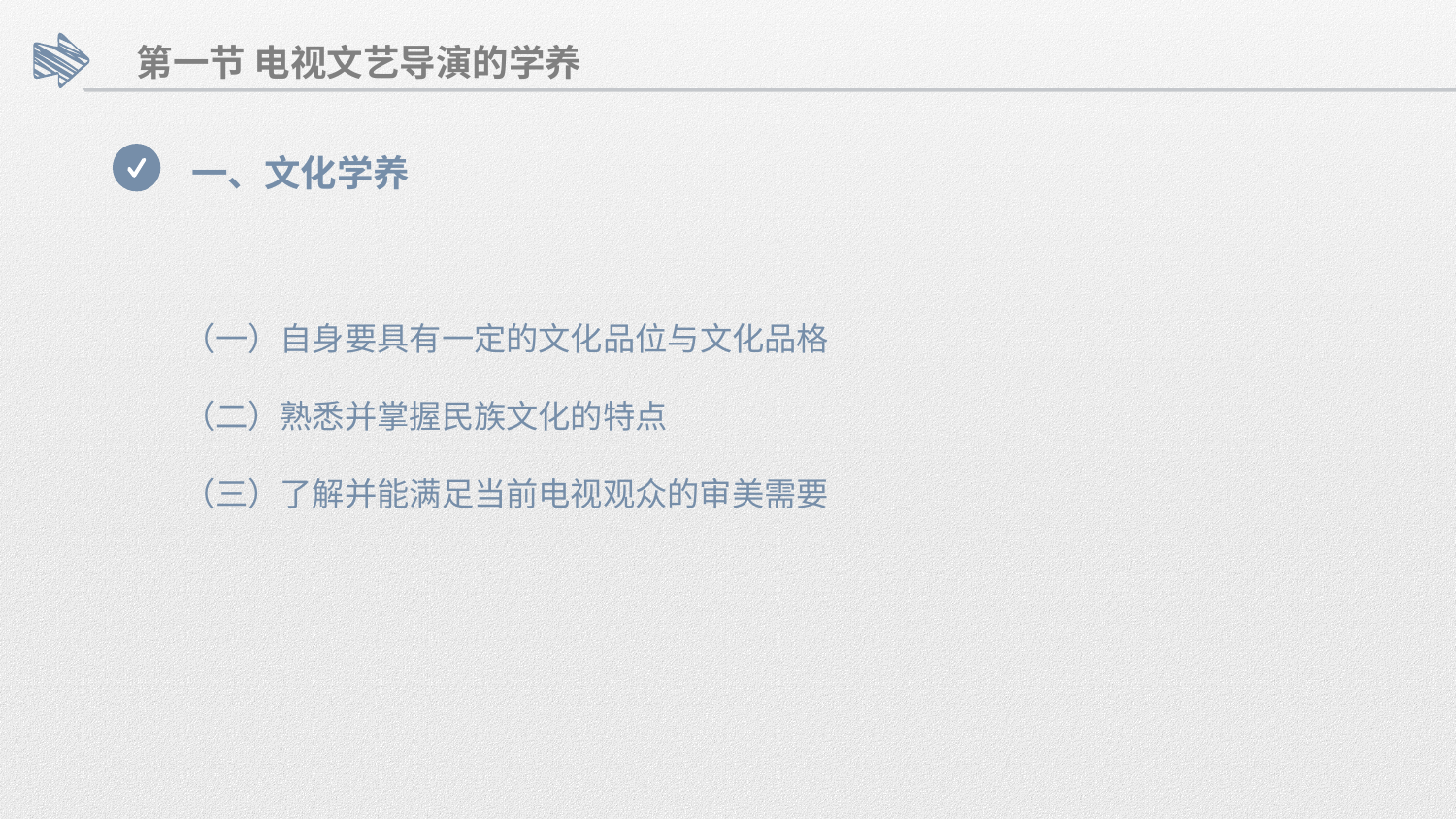

第一节 电视文艺导演的学养
一、文化学养

（一）自身要具有一定的文化品位与文化品格
（二）熟悉并掌握民族文化的特点
（三）了解并能满足当前电视观众的审美需要